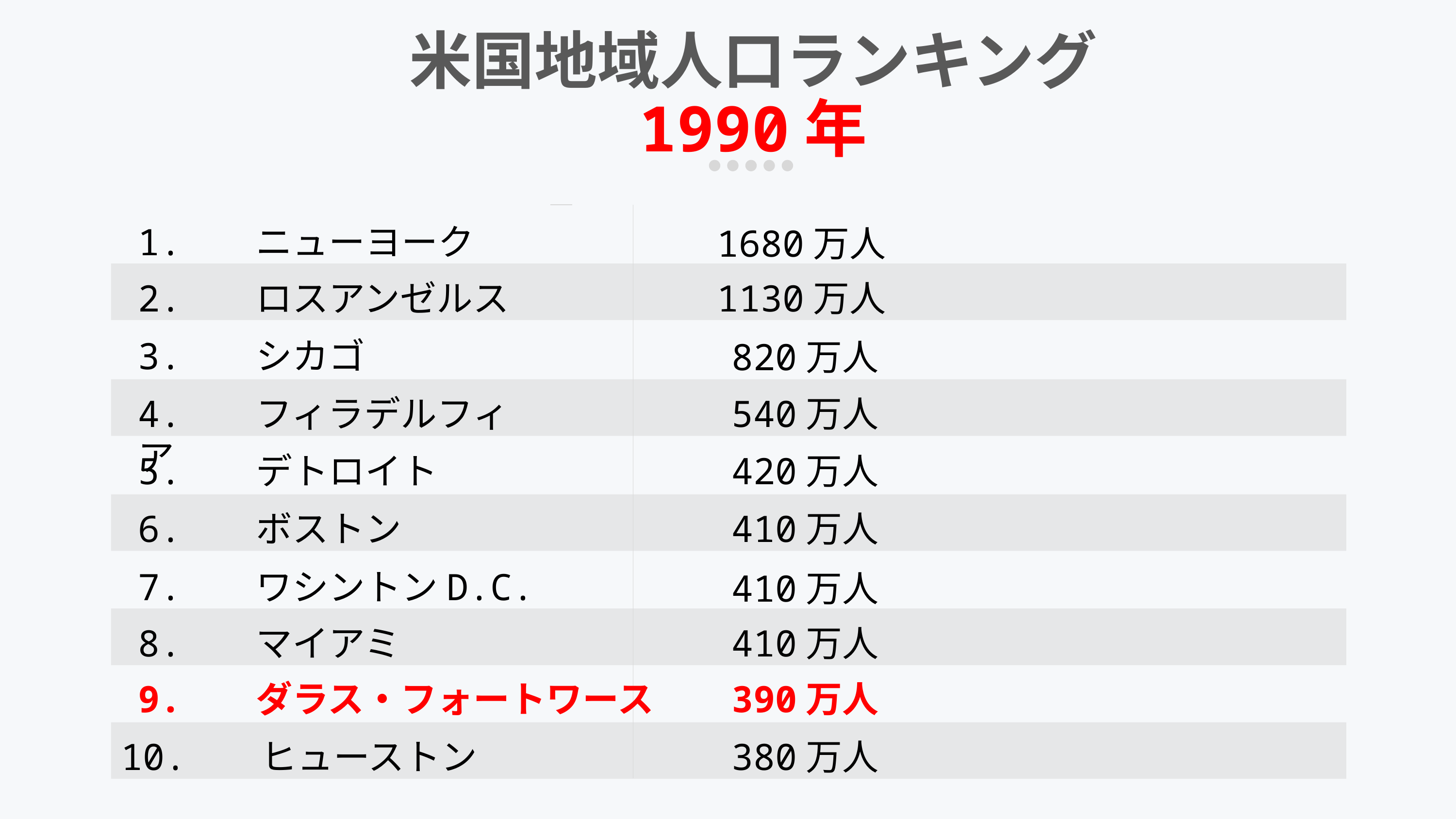

# 米国地域人口ランキング 1990年

1.   ニューヨーク
1680万人

2.   ロスアンゼルス
1130万人
3.   シカゴ
820万人

4.   フィラデルフィア
540万人
5.   デトロイト
420万人

6.   ボストン
410万人
7.   ワシントンD.C.
410万人

8.   マイアミ
410万人
9.   ダラス・フォートワース
390万人

10.   ヒューストン
380万人